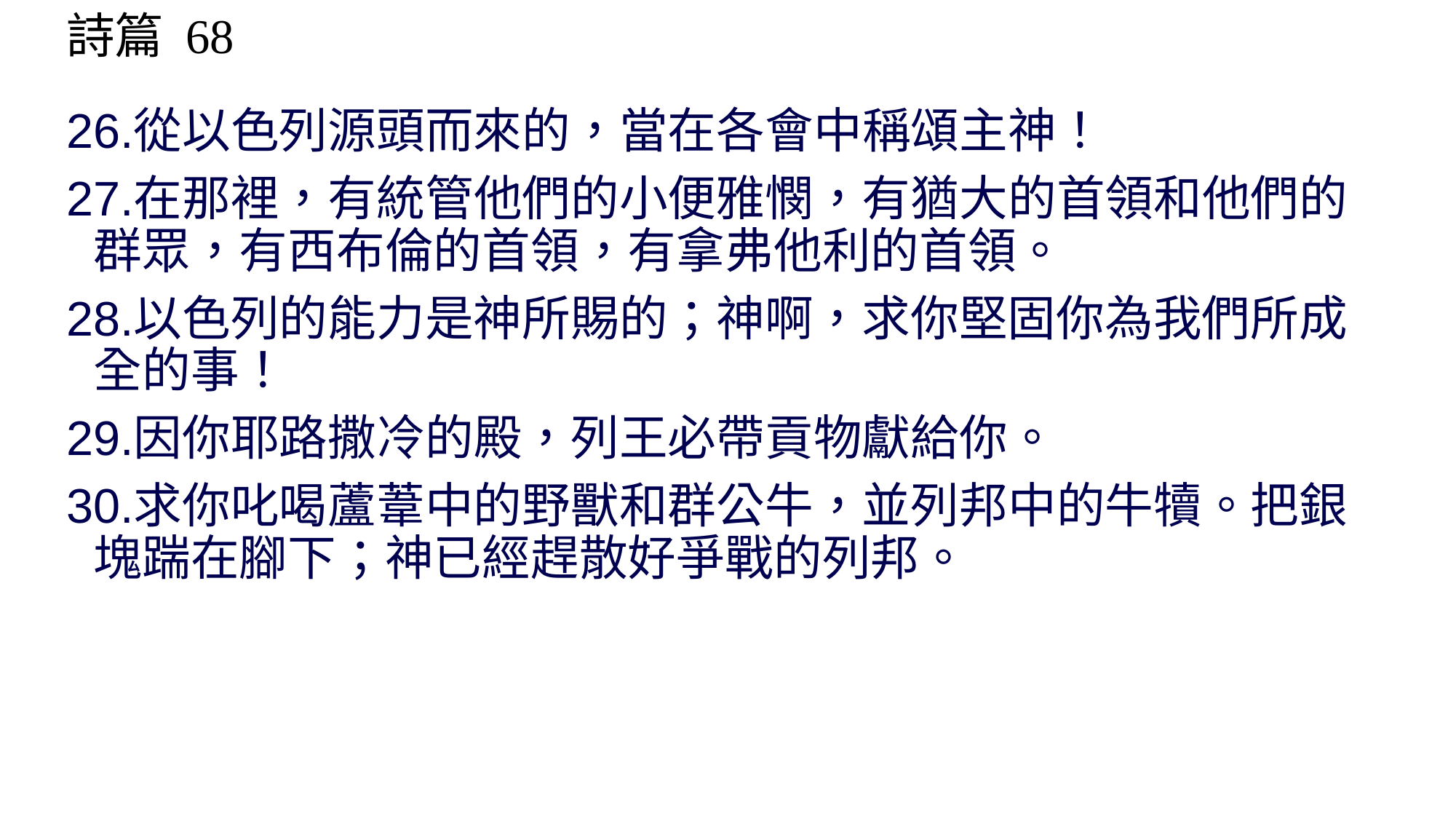

詩篇 68
從以色列源頭而來的，當在各會中稱頌主神！
在那裡，有統管他們的小便雅憫，有猶大的首領和他們的群眾，有西布倫的首領，有拿弗他利的首領。
以色列的能力是神所賜的；神啊，求你堅固你為我們所成全的事！
因你耶路撒冷的殿，列王必帶貢物獻給你。
求你叱喝蘆葦中的野獸和群公牛，並列邦中的牛犢。把銀塊踹在腳下；神已經趕散好爭戰的列邦。